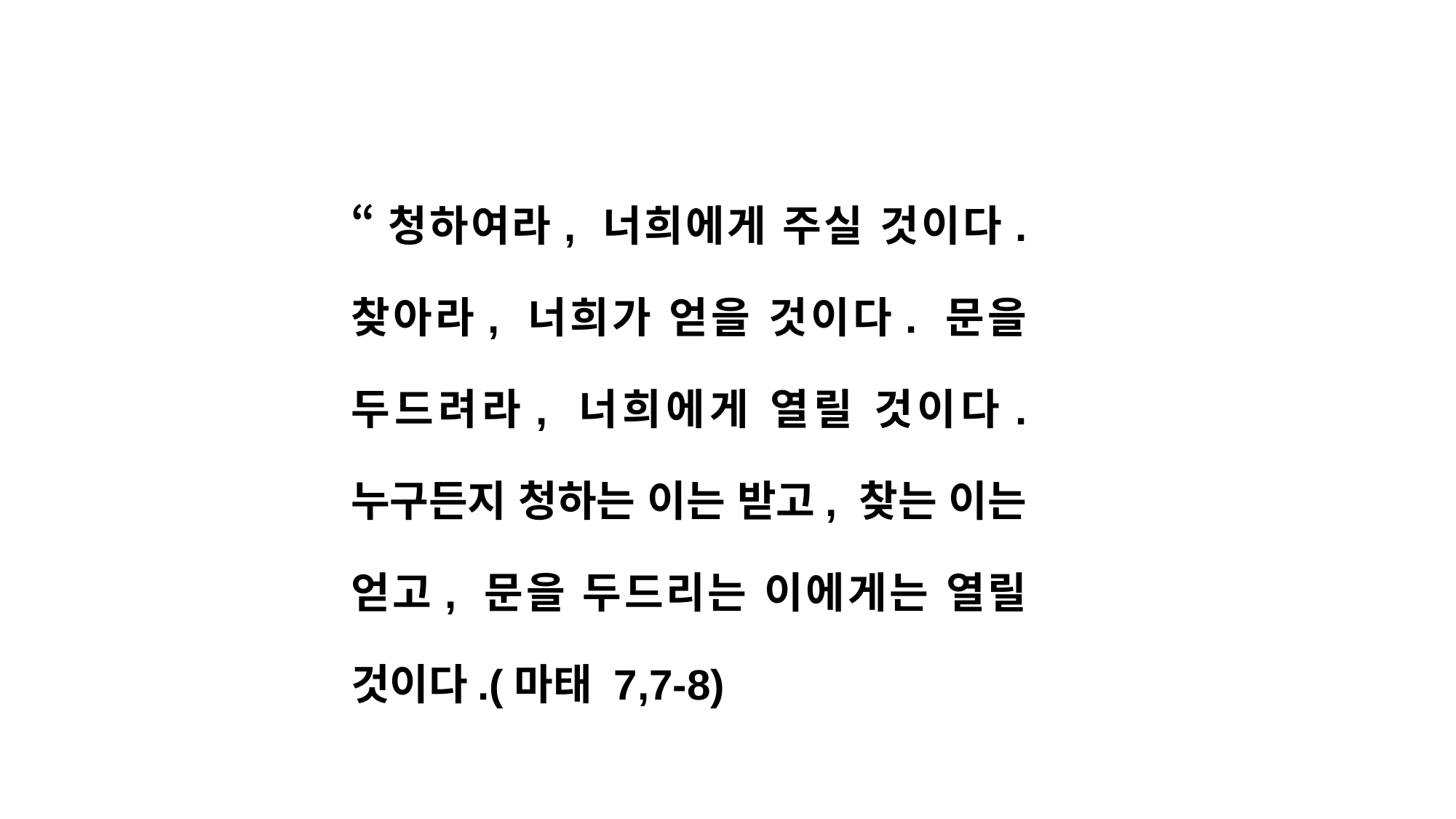

“청하여라, 너희에게 주실 것이다. 찾아라, 너희가 얻을 것이다. 문을 두드려라, 너희에게 열릴 것이다. 누구든지 청하는 이는 받고, 찾는 이는 얻고, 문을 두드리는 이에게는 열릴 것이다.(마태 7,7-8)